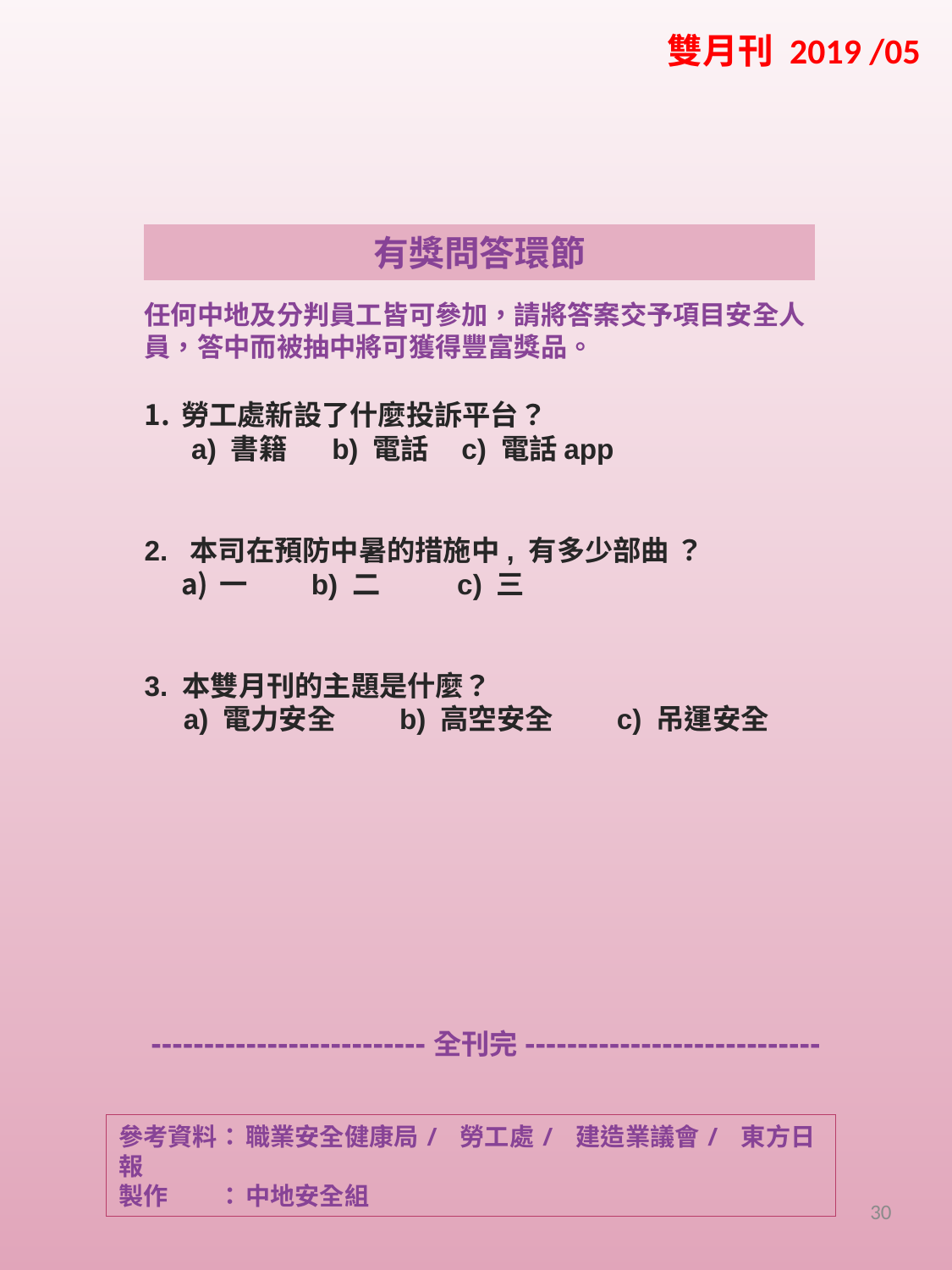

雙月刊 2019 /05
有獎問答環節
任何中地及分判員工皆可參加，請將答案交予項目安全人員，答中而被抽中將可獲得豐富獎品。
勞工處新設了什麼投訴平台？
      a) 書籍      b) 電話    c) 電話app

2.  本司在預防中暑的措施中, 有多少部曲 ？
一         b) 二           c) 三

3. 本雙月刊的主題是什麼？
     a) 電力安全         b) 高空安全         c) 吊運安全

--------------------------全刊完----------------------------
參考資料	：	職業安全健康局/ 勞工處/ 建造業議會/ 東方日報
製作	：	中地安全組
30